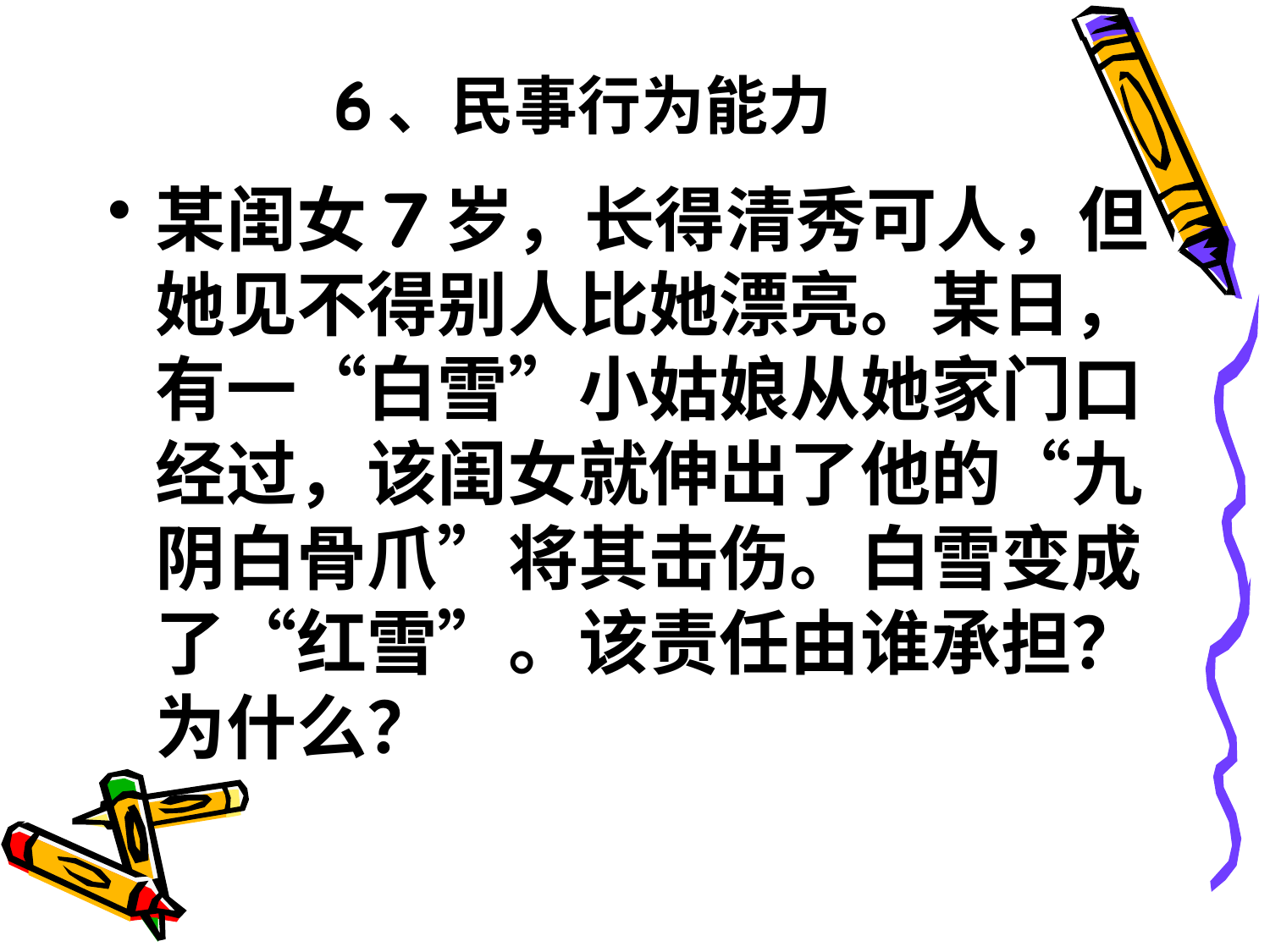

# 6、民事行为能力
某闺女7岁，长得清秀可人，但她见不得别人比她漂亮。某日，有一“白雪”小姑娘从她家门口经过，该闺女就伸出了他的“九阴白骨爪”将其击伤。白雪变成了“红雪”。该责任由谁承担？为什么？